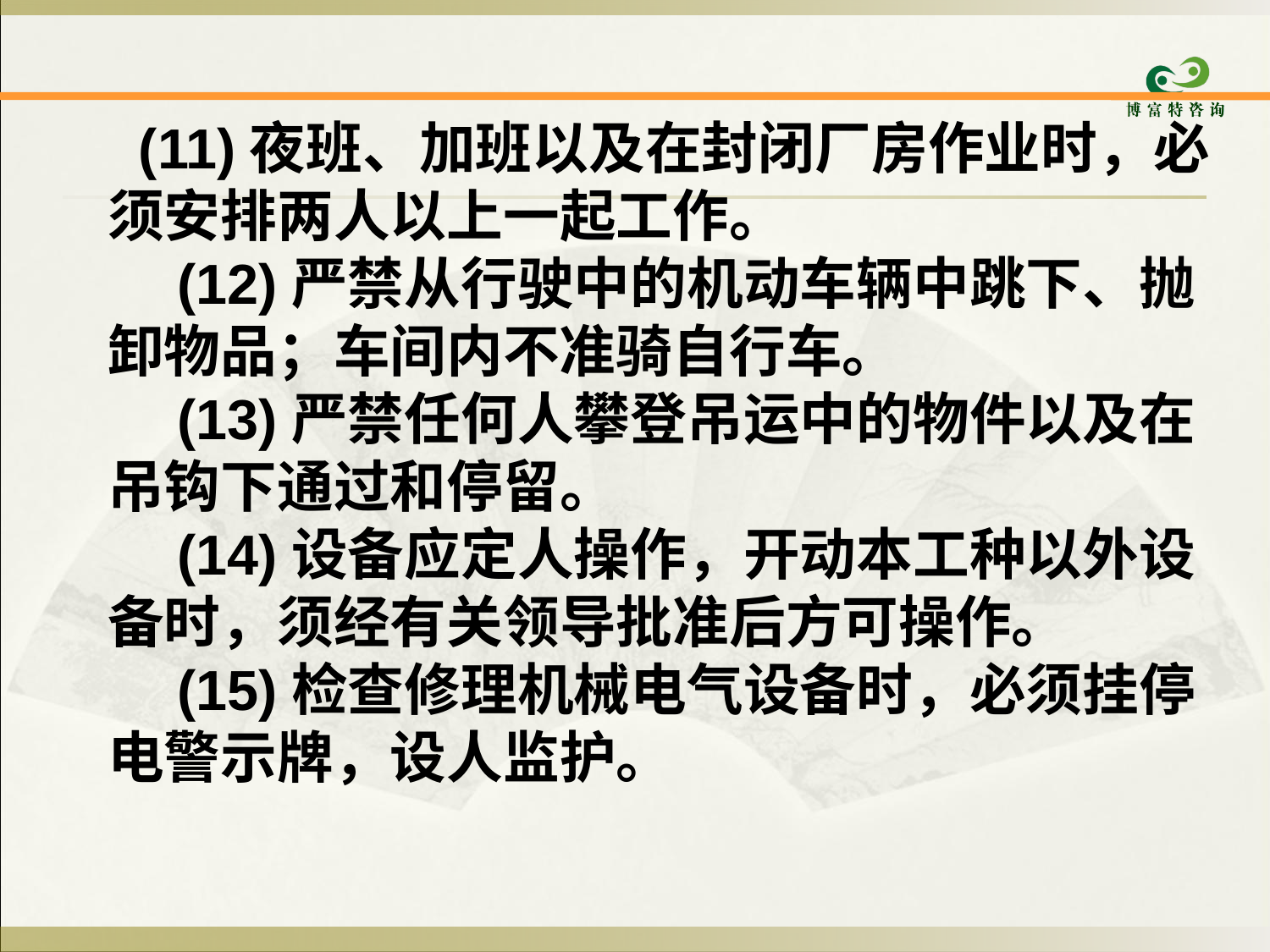

(11)夜班、加班以及在封闭厂房作业时，必须安排两人以上一起工作。
　(12)严禁从行驶中的机动车辆中跳下、抛卸物品；车间内不准骑自行车。
　(13)严禁任何人攀登吊运中的物件以及在吊钩下通过和停留。
　(14)设备应定人操作，开动本工种以外设备时，须经有关领导批准后方可操作。
　(15)检查修理机械电气设备时，必须挂停电警示牌，设人监护。
87